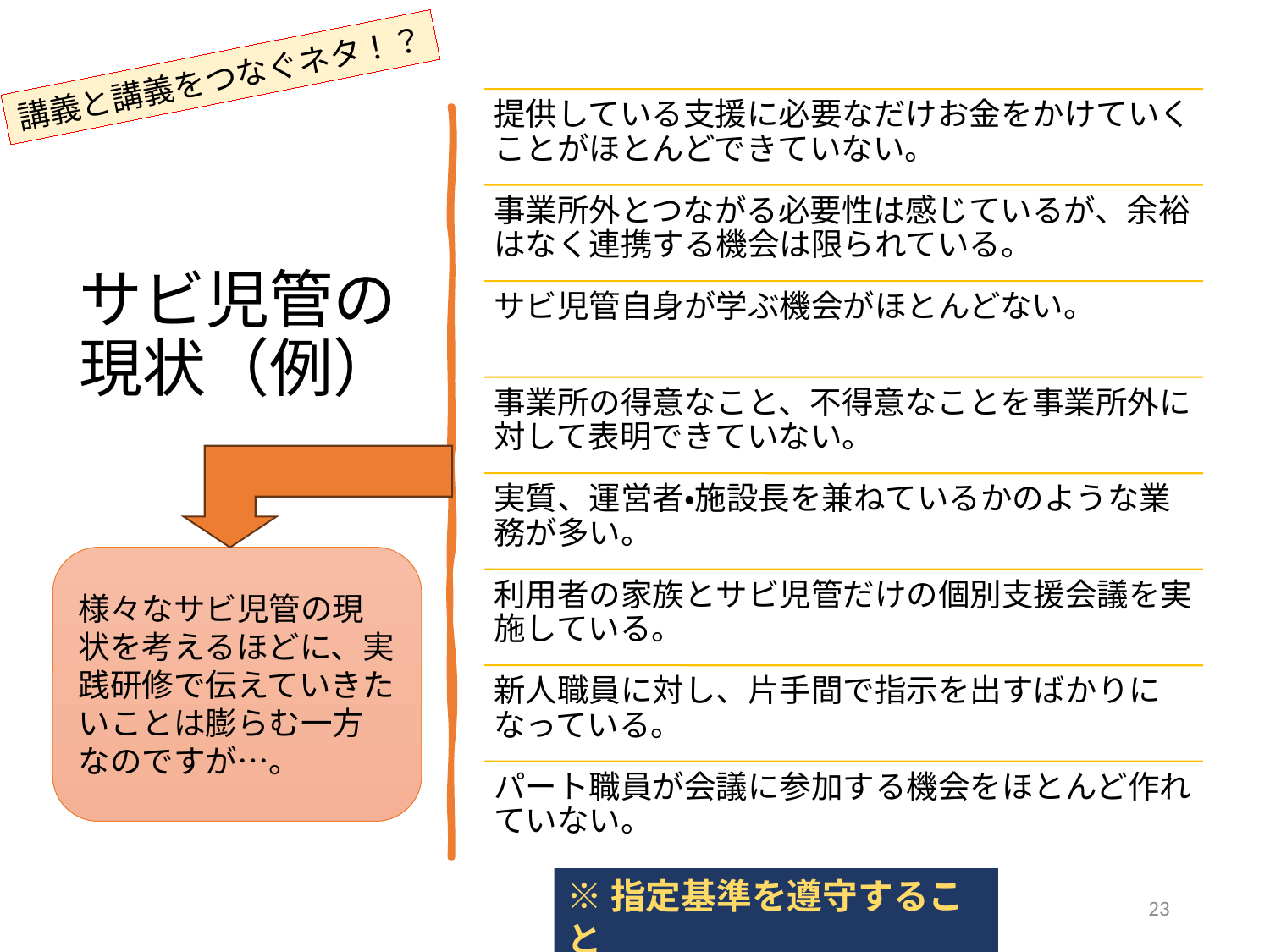

講義と講義をつなぐネタ！？
提供している支援に必要なだけお金をかけていくことがほとんどできていない。
事業所外とつながる必要性は感じているが、余裕はなく連携する機会は限られている。
サビ児管自身が学ぶ機会がほとんどない。
事業所の得意なこと、不得意なことを事業所外に対して表明できていない。
実質、運営者・施設長を兼ねているかのような業務が多い。
利用者の家族とサビ児管だけの個別支援会議を実施している。
新人職員に対し、片手間で指示を出すばかりになっている。
パート職員が会議に参加する機会をほとんど作れていない。
# サビ児管の現状（例）

様々なサビ児管の現状を考えるほどに、実践研修で伝えていきたいことは膨らむ一方なのですが…。
※指定基準を遵守すること
23